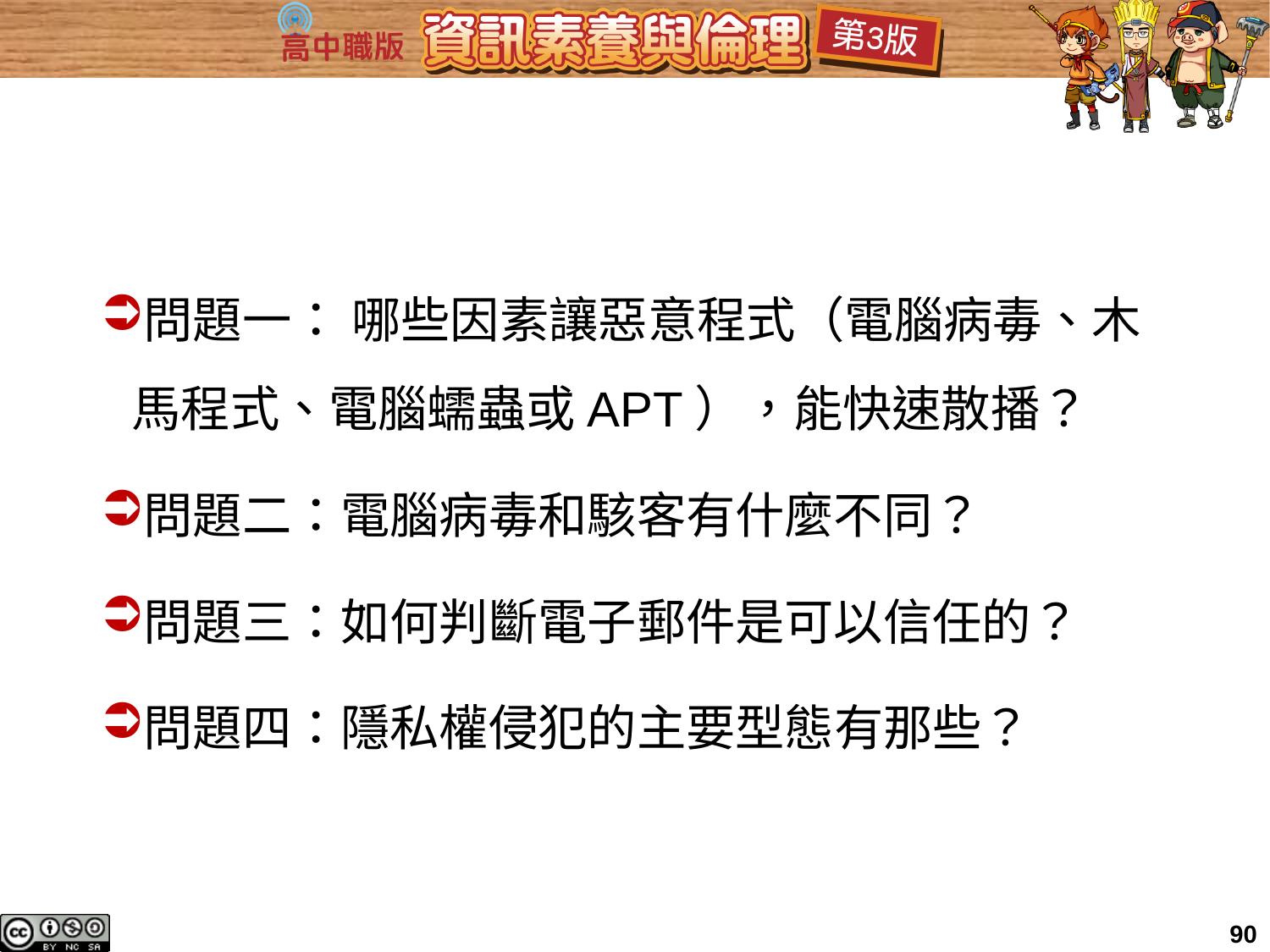

#
問題一： 哪些因素讓惡意程式（電腦病毒、木馬程式、電腦蠕蟲或APT），能快速散播？
問題二：電腦病毒和駭客有什麼不同？
問題三：如何判斷電子郵件是可以信任的？
問題四：隱私權侵犯的主要型態有那些？
90